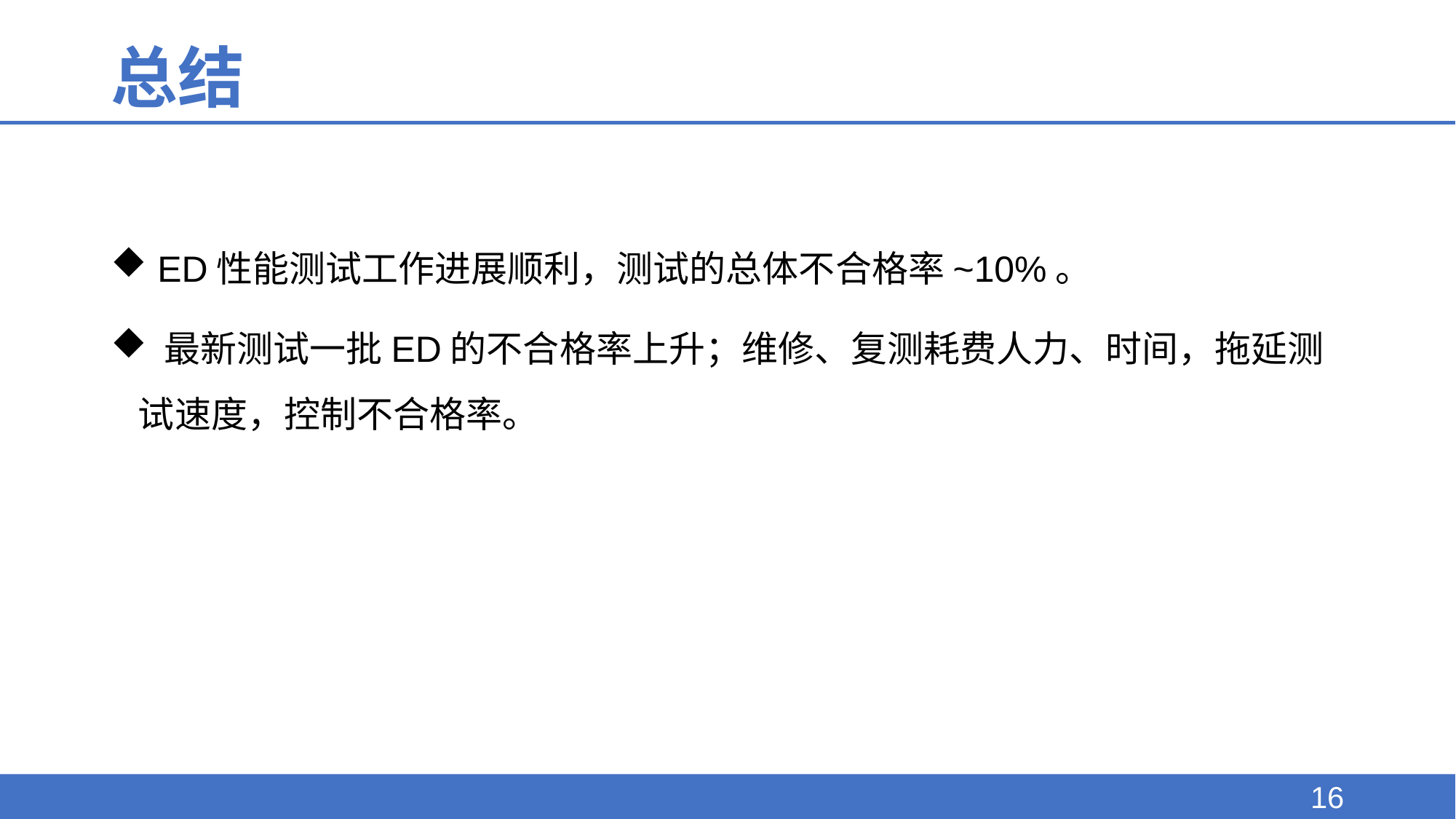

# 总结
 ED性能测试工作进展顺利，测试的总体不合格率~10%。
 最新测试一批ED的不合格率上升；维修、复测耗费人力、时间，拖延测试速度，控制不合格率。

16